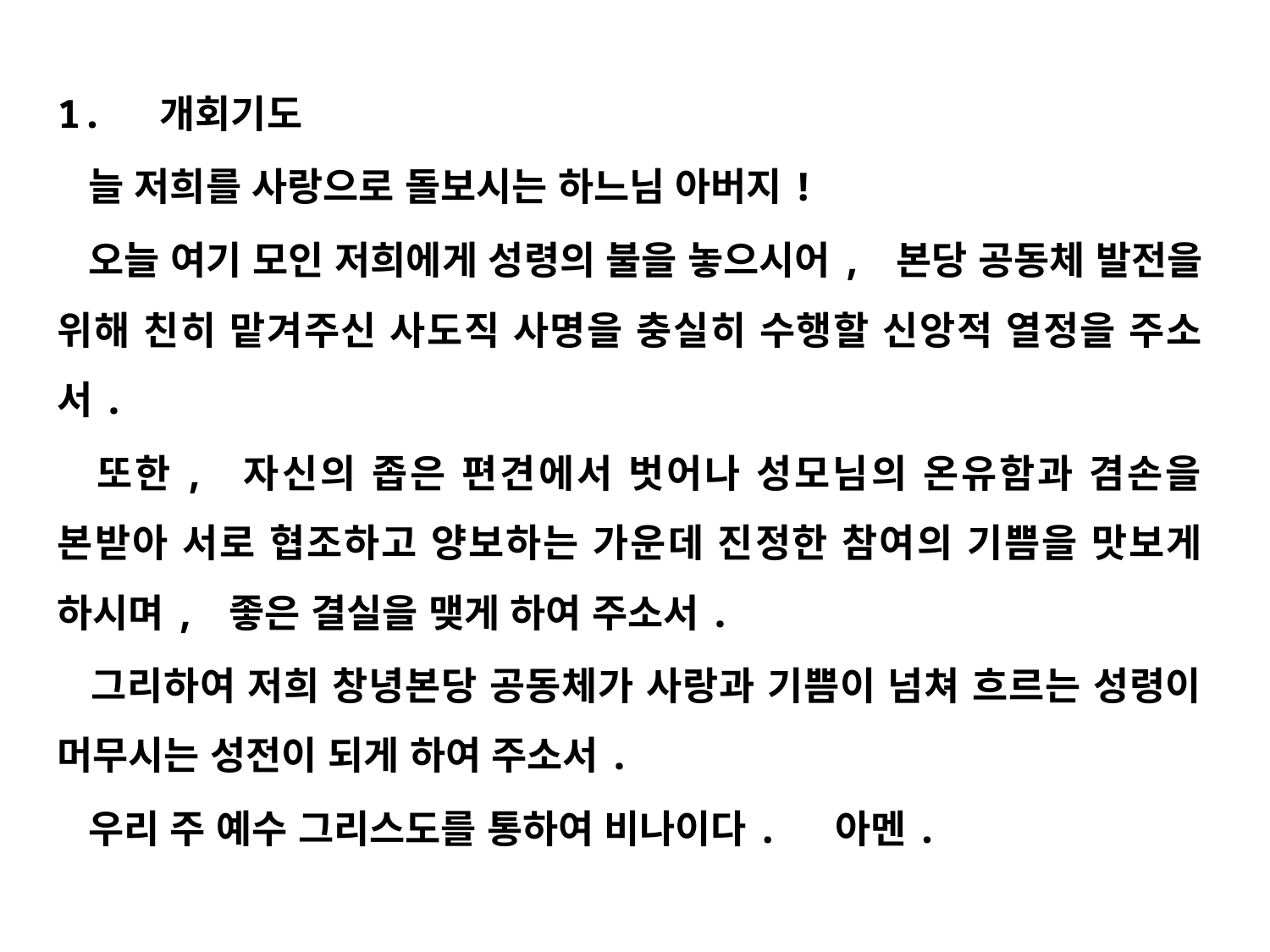

1.  개회기도
  늘 저희를 사랑으로 돌보시는 하느님 아버지!
  오늘 여기 모인 저희에게 성령의 불을 놓으시어, 본당 공동체 발전을 위해 친히 맡겨주신 사도직 사명을 충실히 수행할 신앙적 열정을 주소서.
  또한, 자신의 좁은 편견에서 벗어나 성모님의 온유함과 겸손을 본받아 서로 협조하고 양보하는 가운데 진정한 참여의 기쁨을 맛보게 하시며, 좋은 결실을 맺게 하여 주소서.
  그리하여 저희 창녕본당 공동체가 사랑과 기쁨이 넘쳐 흐르는 성령이 머무시는 성전이 되게 하여 주소서.
  우리 주 예수 그리스도를 통하여 비나이다.  아멘.